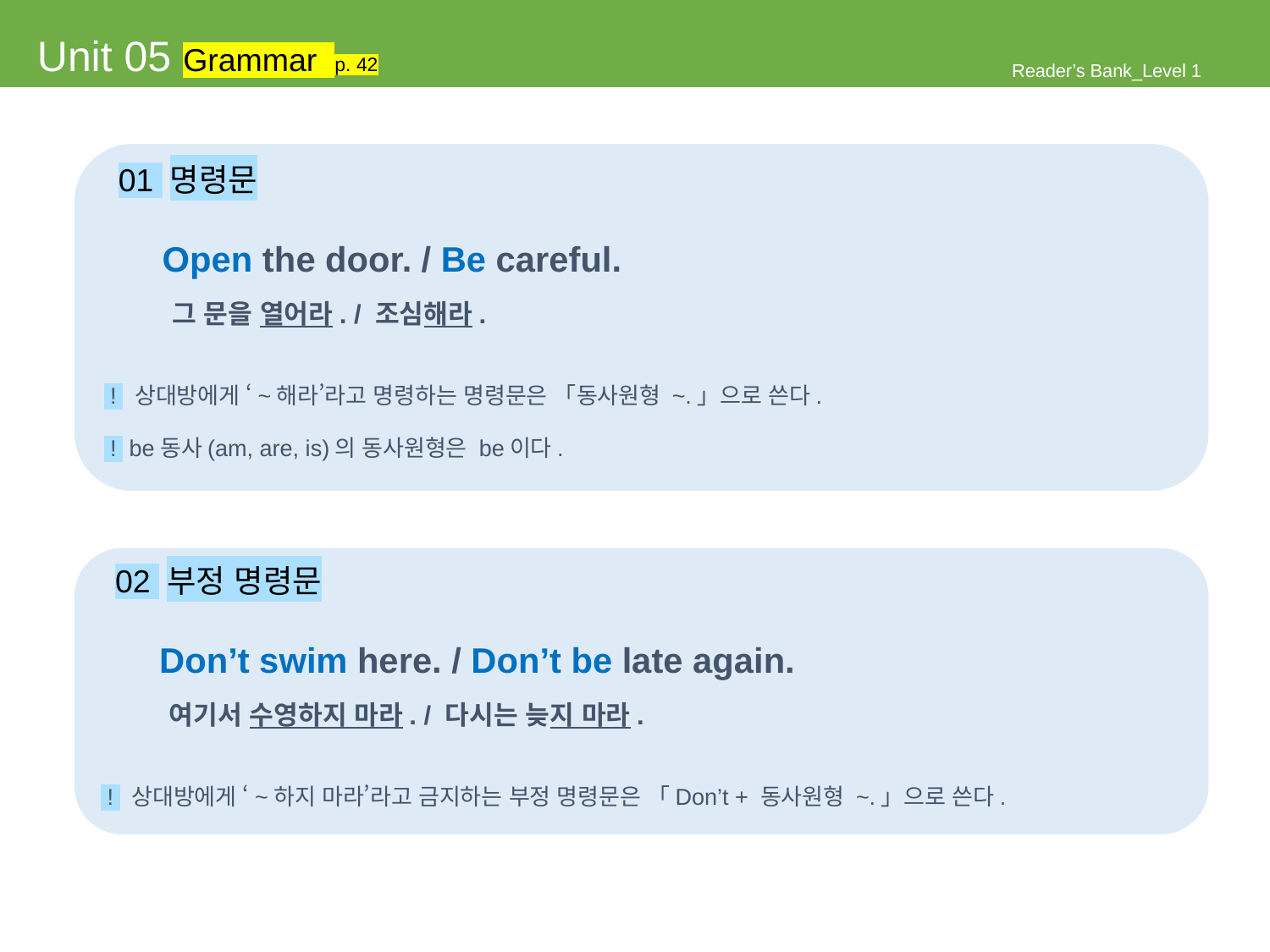

# Unit 05 Grammar  p. 42
Reader’s Bank_Level 1

  01 명령문

      Open the door. / Be careful.
      그 문을 열어라. / 조심해라.

 !  상대방에게 ‘~해라’라고 명령하는 명령문은 「동사원형 ~.」으로 쓴다.
 !  be동사(am, are, is)의 동사원형은 be이다.

  02 부정 명령문

      Don’t swim here. / Don’t be late again.
      여기서 수영하지 마라. / 다시는 늦지 마라.

 !  상대방에게 ‘~하지 마라’라고 금지하는 부정 명령문은 「Don’t + 동사원형 ~.」으로 쓴다.